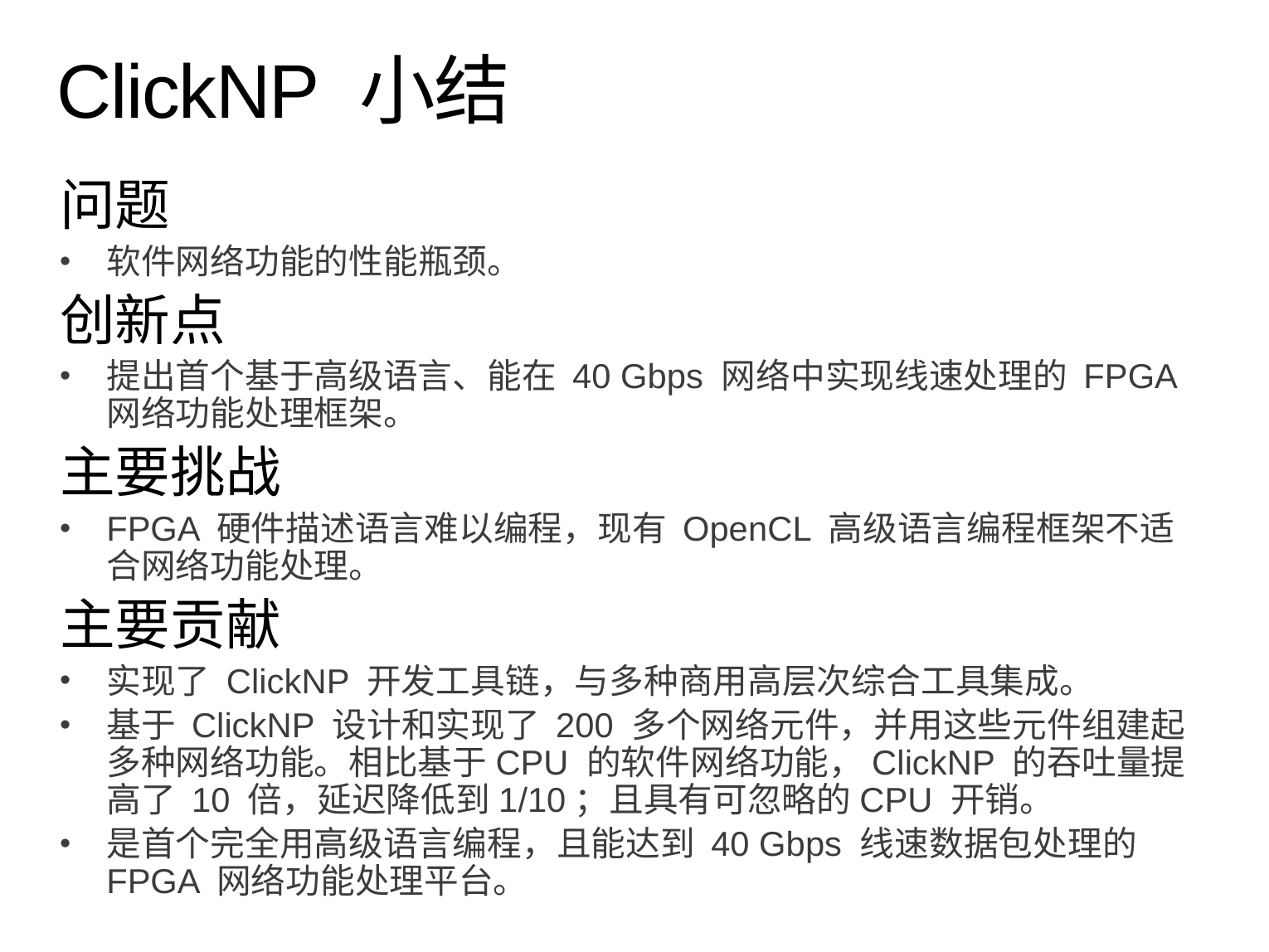

# ClickNP 小结
问题
软件网络功能的性能瓶颈。
创新点
提出首个基于高级语言、能在 40 Gbps 网络中实现线速处理的 FPGA 网络功能处理框架。
主要挑战
FPGA 硬件描述语言难以编程，现有 OpenCL 高级语言编程框架不适合网络功能处理。
主要贡献
实现了 ClickNP 开发工具链，与多种商用高层次综合工具集成。
基于 ClickNP 设计和实现了 200 多个网络元件，并用这些元件组建起多种网络功能。相比基于CPU 的软件网络功能，ClickNP 的吞吐量提高了 10 倍，延迟降低到1/10；且具有可忽略的CPU 开销。
是首个完全用高级语言编程，且能达到 40 Gbps 线速数据包处理的 FPGA 网络功能处理平台。